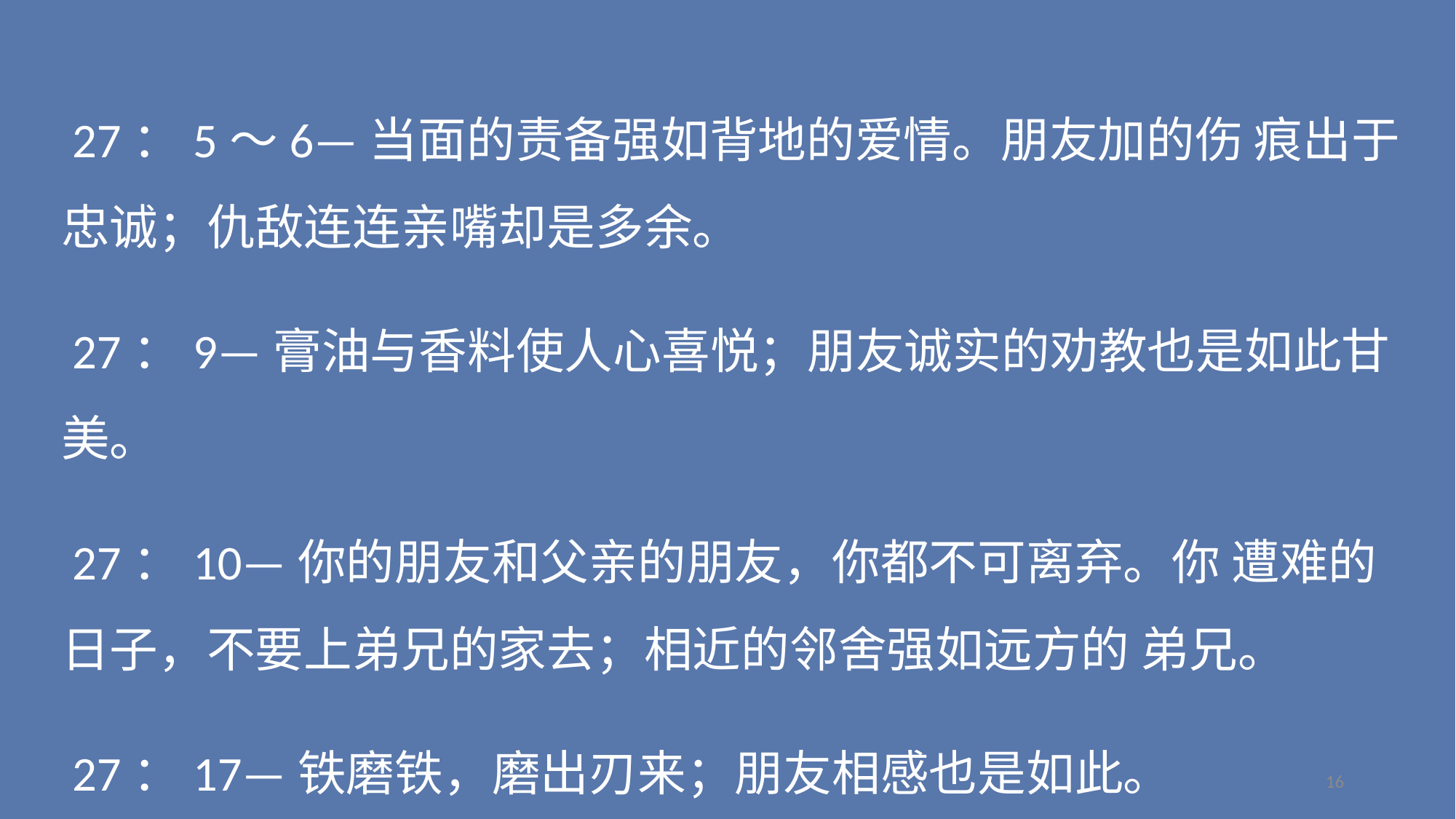

27：5～6—当面的责备强如背地的爱情。朋友加的伤 痕出于忠诚；仇敌连连亲嘴却是多余。
 27：9—膏油与香料使人心喜悦；朋友诚实的劝教也是如此甘美。
 27：10—你的朋友和父亲的朋友，你都不可离弃。你 遭难的日子，不要上弟兄的家去；相近的邻舍强如远方的 弟兄。
 27：17—铁磨铁，磨出刃来；朋友相感也是如此。
16